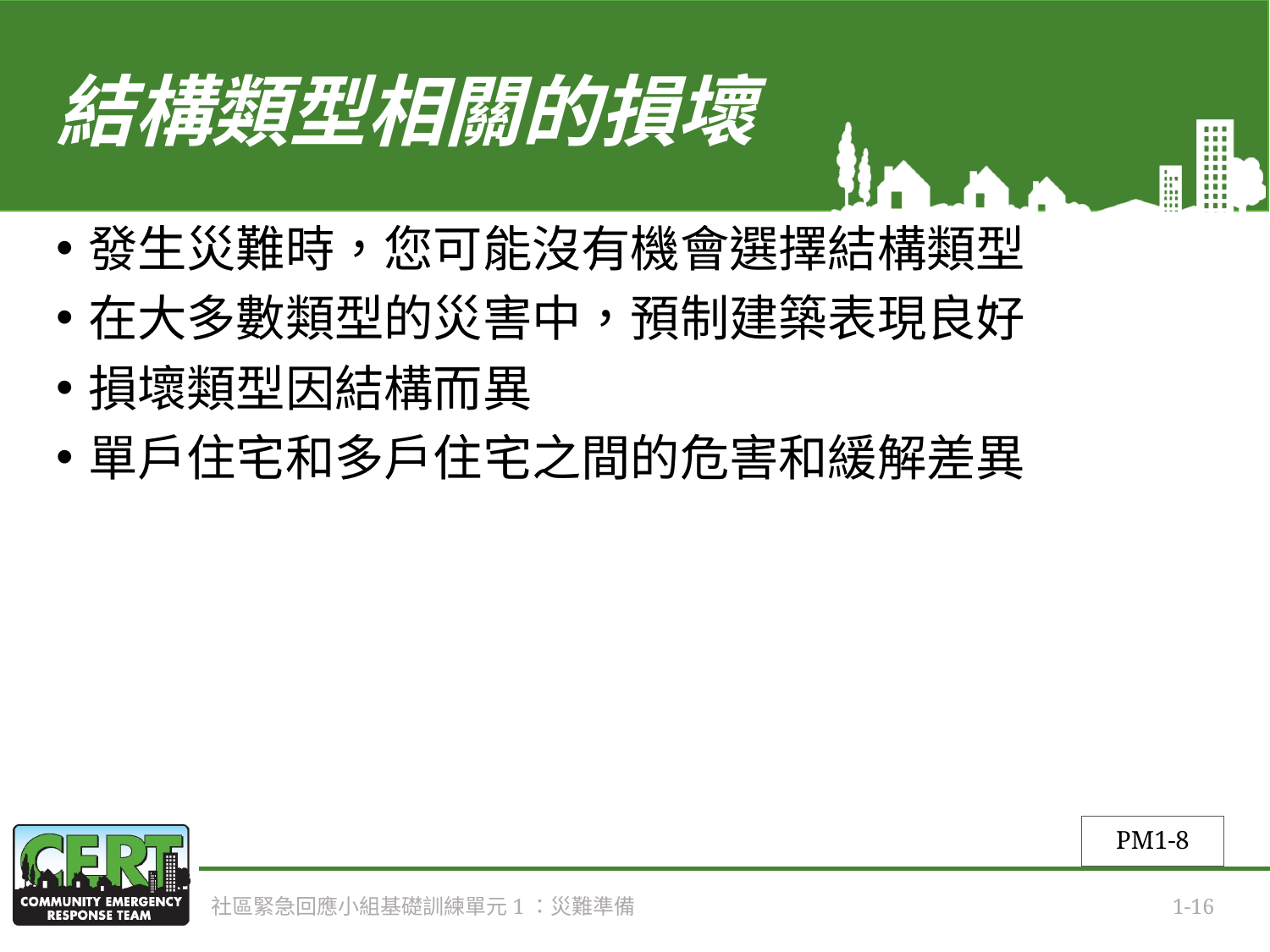

# 結構類型相關的損壞
發生災難時，您可能沒有機會選擇結構類型
在大多數類型的災害中，預制建築表現良好
損壞類型因結構而異
單戶住宅和多戶住宅之間的危害和緩解差異
PM1-8
社區緊急回應小組基礎訓練單元1：災難準備
1-16